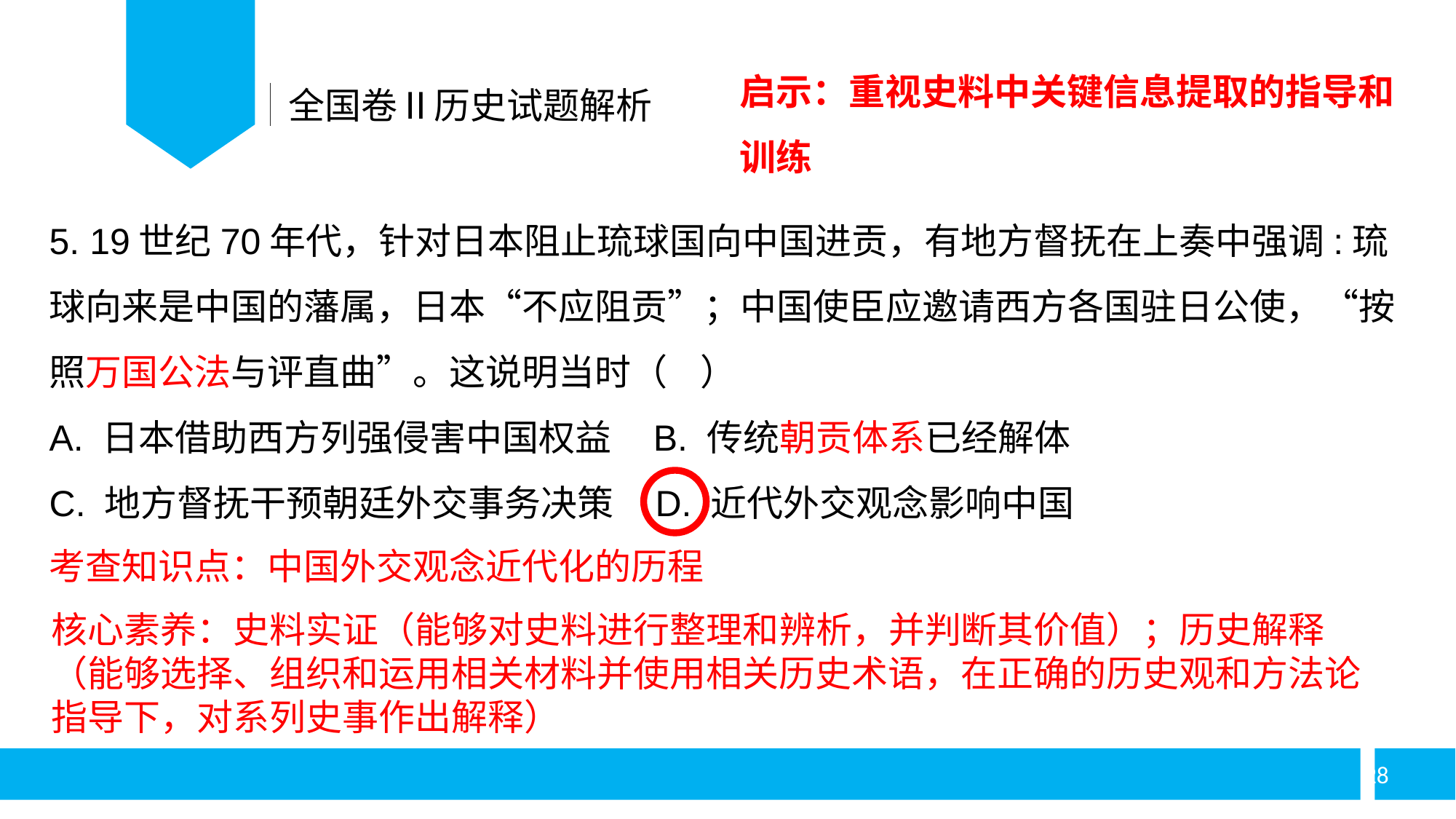

启示：重视史料中关键信息提取的指导和训练
全国卷Ⅱ历史试题解析
5. 19世纪70年代，针对日本阻止琉球国向中国进贡，有地方督抚在上奏中强调:琉球向来是中国的藩属，日本“不应阻贡”；中国使臣应邀请西方各国驻日公使，“按照万国公法与评直曲”。这说明当时（    ）
A. 日本借助西方列强侵害中国权益    B. 传统朝贡体系已经解体
C. 地方督抚干预朝廷外交事务决策    D. 近代外交观念影响中国

考查知识点：中国外交观念近代化的历程
核心素养：史料实证（能够对史料进行整理和辨析，并判断其价值）；历史解释（能够选择、组织和运用相关材料并使用相关历史术语，在正确的历史观和方法论指导下，对系列史事作出解释）